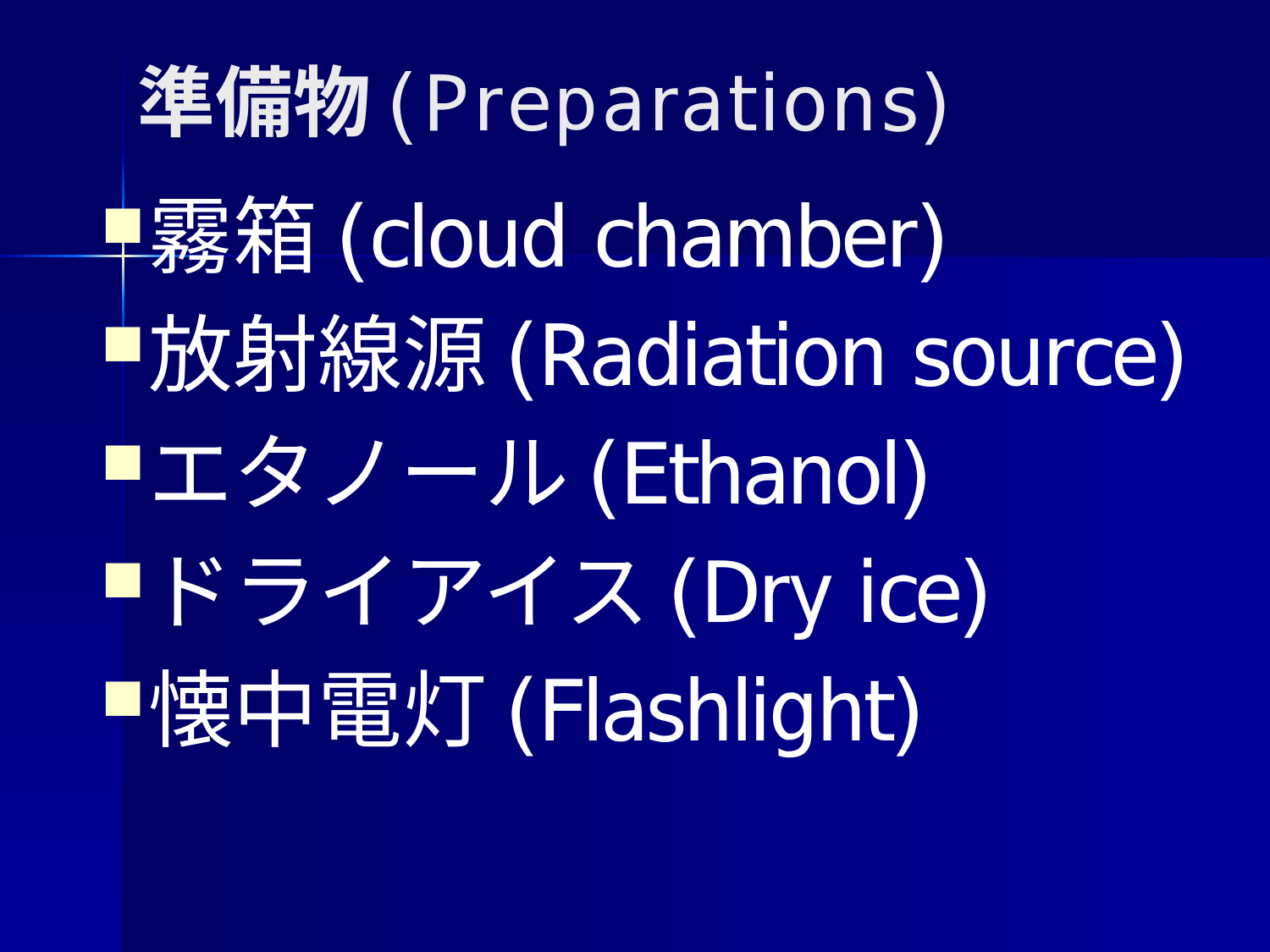

# 準備物(Preparations)
霧箱(cloud chamber)
放射線源(Radiation source)
エタノール(Ethanol)
ドライアイス(Dry ice)
懐中電灯(Flashlight)